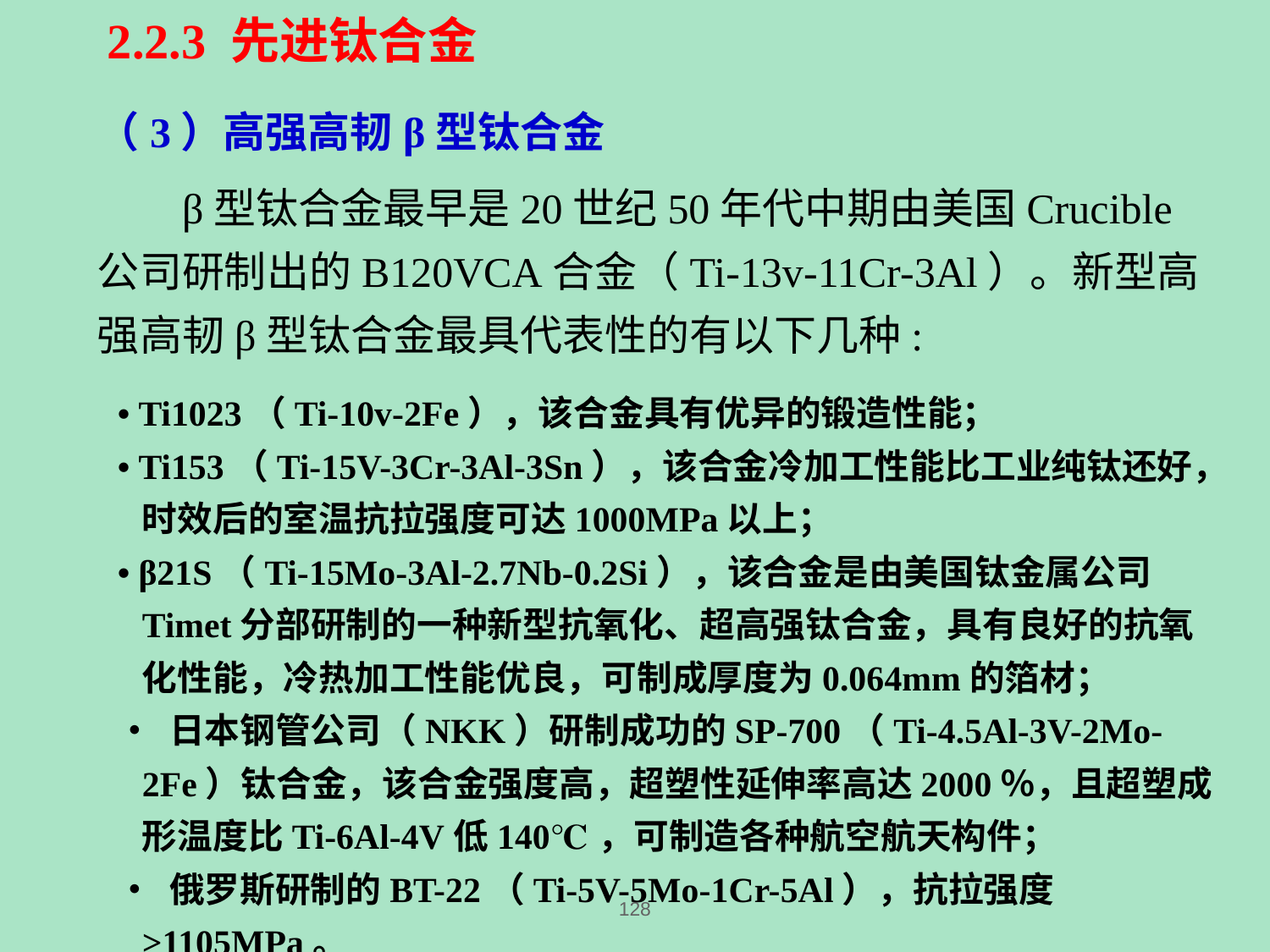

2.2.3 先进钛合金
（3）高强高韧β型钛合金
        β型钛合金最早是20世纪50年代中期由美国Crucible公司研制出的B120VCA合金（Ti-13v-11Cr-3Al）。新型高强高韧β型钛合金最具代表性的有以下几种:
• Ti1023（Ti-10v-2Fe），该合金具有优异的锻造性能；
• Ti153（Ti-15V-3Cr-3Al-3Sn），该合金冷加工性能比工业纯钛还好，时效后的室温抗拉强度可达1000MPa以上；
• β21S（Ti-15Mo-3Al-2.7Nb-0.2Si），该合金是由美国钛金属公司Timet分部研制的一种新型抗氧化、超高强钛合金，具有良好的抗氧化性能，冷热加工性能优良，可制成厚度为0.064mm的箔材；
• 日本钢管公司（NKK）研制成功的SP-700（Ti-4.5Al-3V-2Mo-2Fe）钛合金，该合金强度高，超塑性延伸率高达2000％，且超塑成形温度比Ti-6Al-4V低140℃，可制造各种航空航天构件；
• 俄罗斯研制的BT-22（Ti-5V-5Mo-1Cr-5Al），抗拉强度>1105MPa。
128